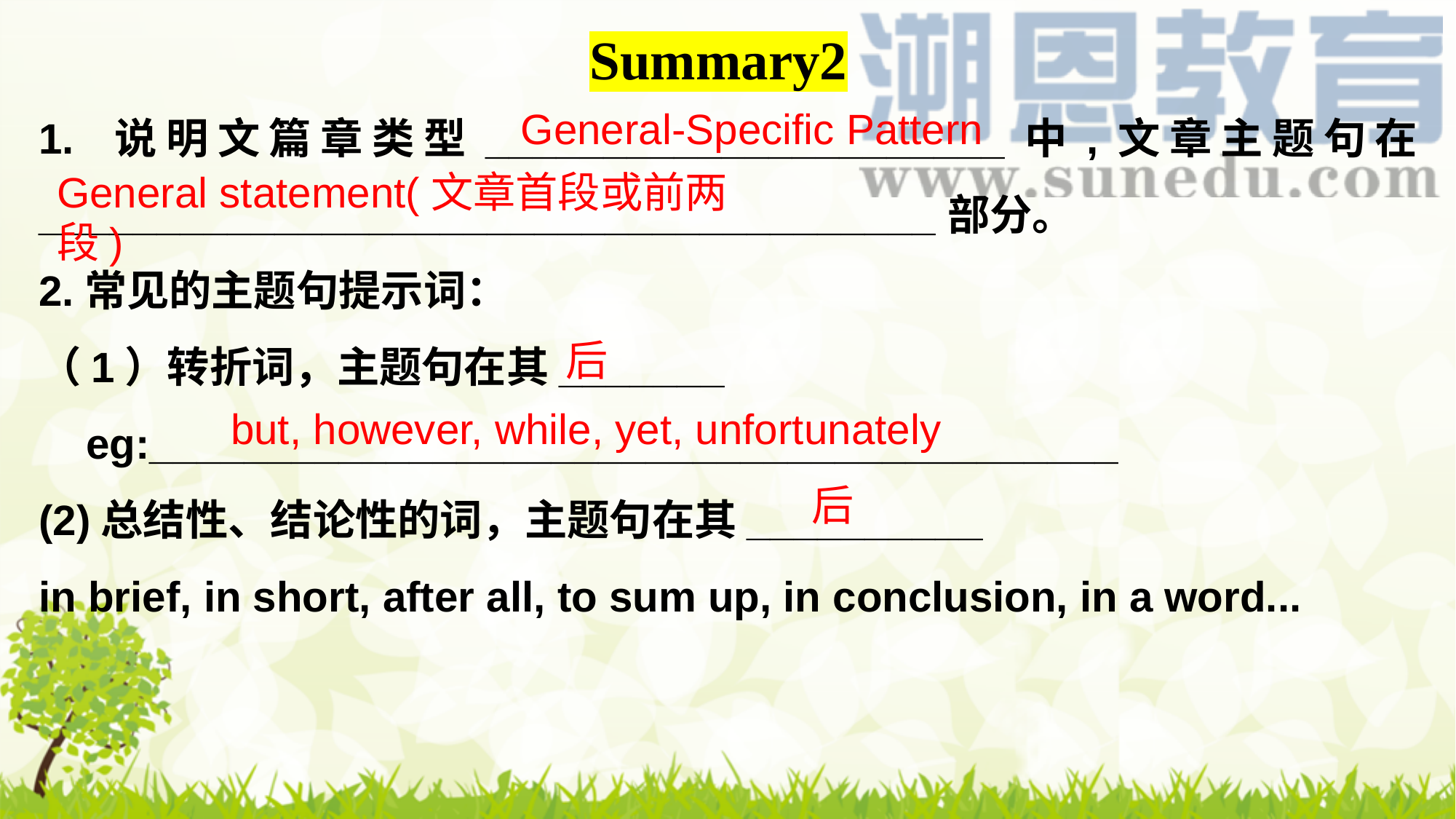

Summary2
1. 说明文篇章类型______________________中,文章主题句在______________________________________部分。
2.常见的主题句提示词：
（1）转折词，主题句在其_______
    eg:_________________________________________
(2)总结性、结论性的词，主题句在其__________
in brief, in short, after all, to sum up, in conclusion, in a word...

General-Specific Pattern
General statement(文章首段或前两段)
后
but, however, while, yet, unfortunately
后